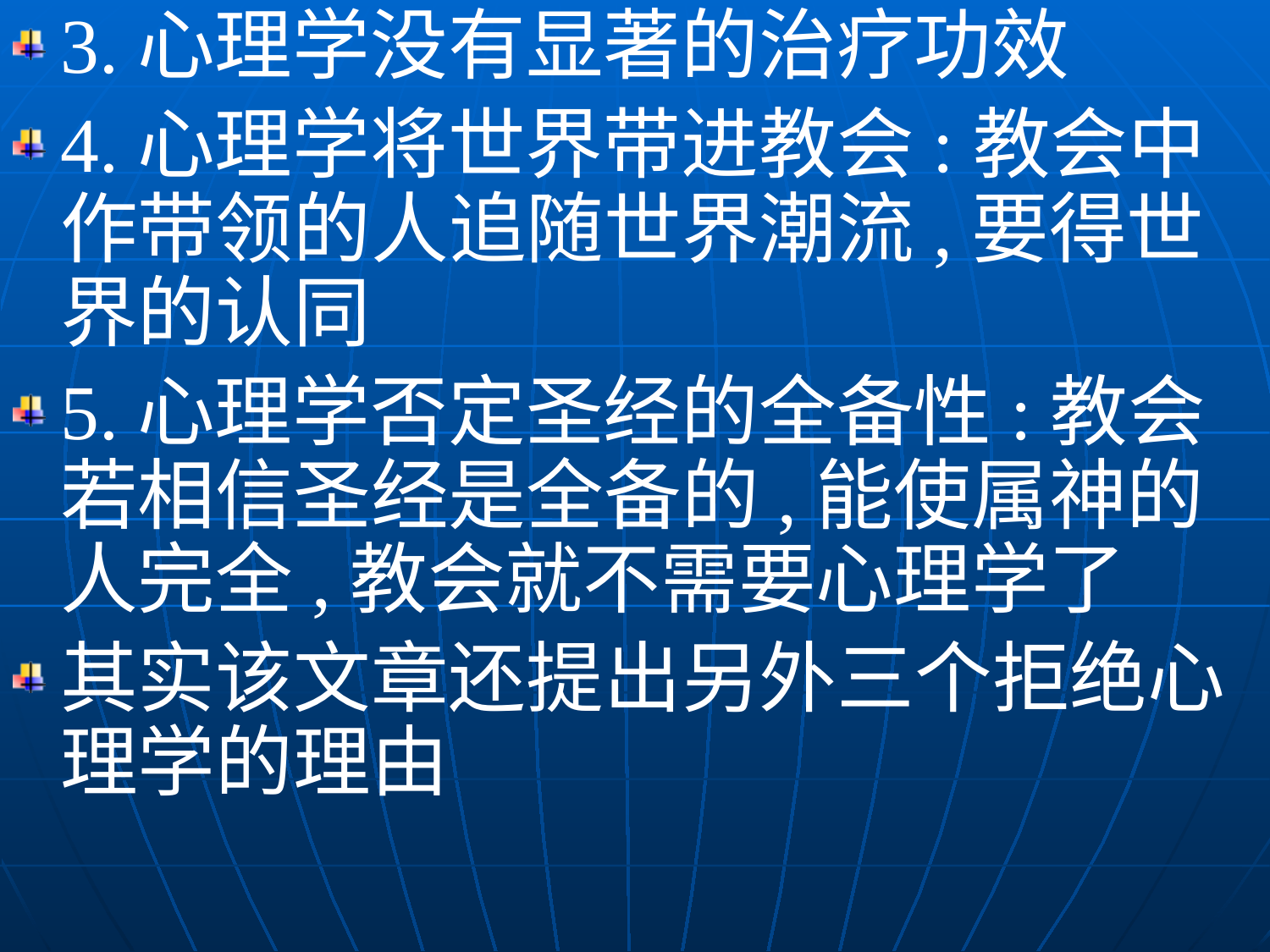

3.心理学没有显著的治疗功效
4.心理学将世界带进教会:教会中作带领的人追随世界潮流,要得世界的认同
5.心理学否定圣经的全备性:教会若相信圣经是全备的,能使属神的人完全,教会就不需要心理学了
其实该文章还提出另外三个拒绝心理学的理由